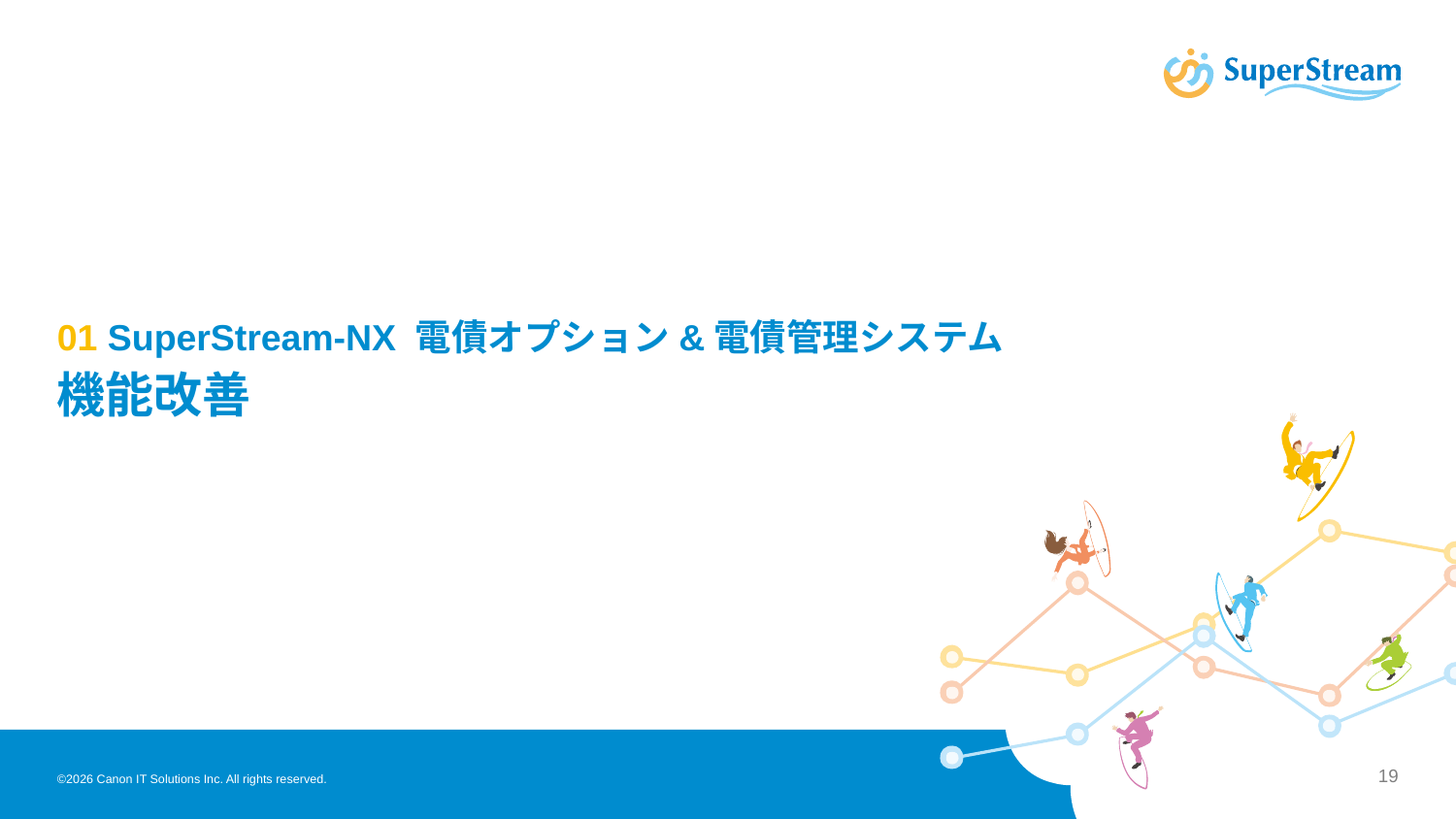

# 01 SuperStream-NX 電債オプション&電債管理システム 機能改善
©2026 Canon IT Solutions Inc. All rights reserved.
19